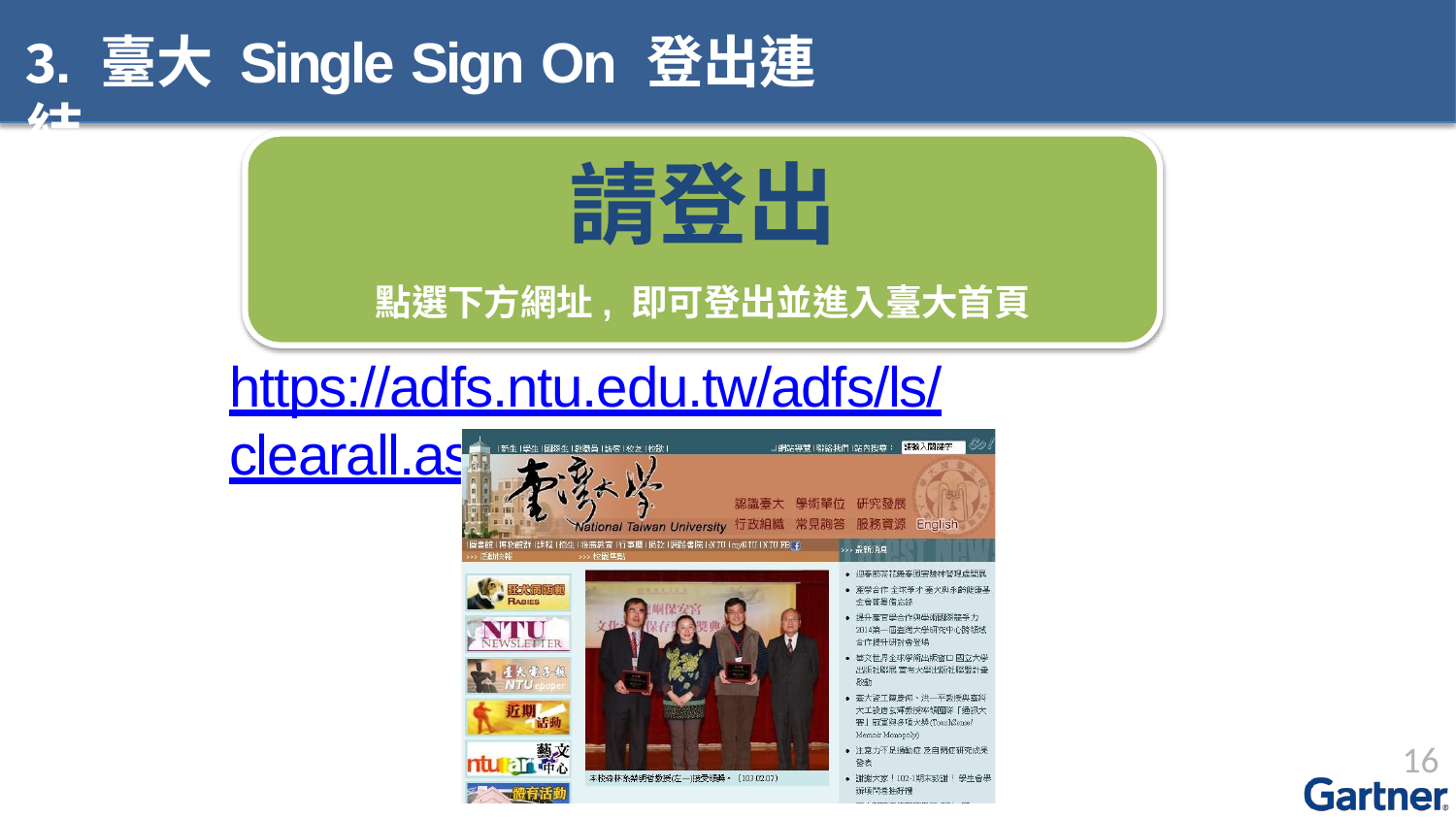

# 3. 臺大 Single Sign On 登出連結
請登出
點選下方網址, 即可登出並進入臺大首頁
https://adfs.ntu.edu.tw/adfs/ls/clearall.aspx

16